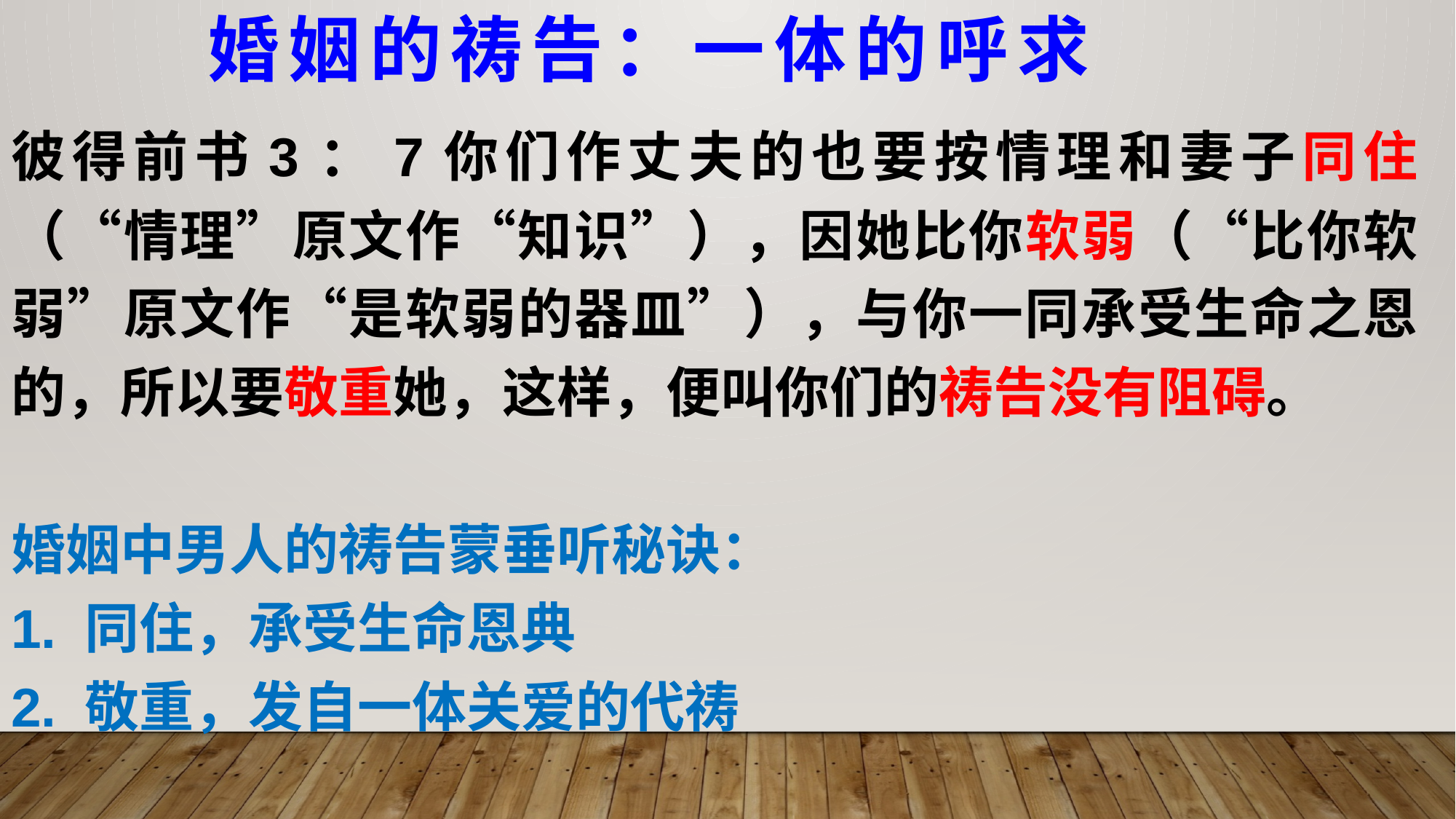

婚姻的祷告：一体的呼求
彼得前书3：7你们作丈夫的也要按情理和妻子同住（“情理”原文作“知识”），因她比你软弱（“比你软弱”原文作“是软弱的器皿”），与你一同承受生命之恩的，所以要敬重她，这样，便叫你们的祷告没有阻碍。

婚姻中男人的祷告蒙垂听秘诀：
1. 同住，承受生命恩典
2. 敬重，发自一体关爱的代祷